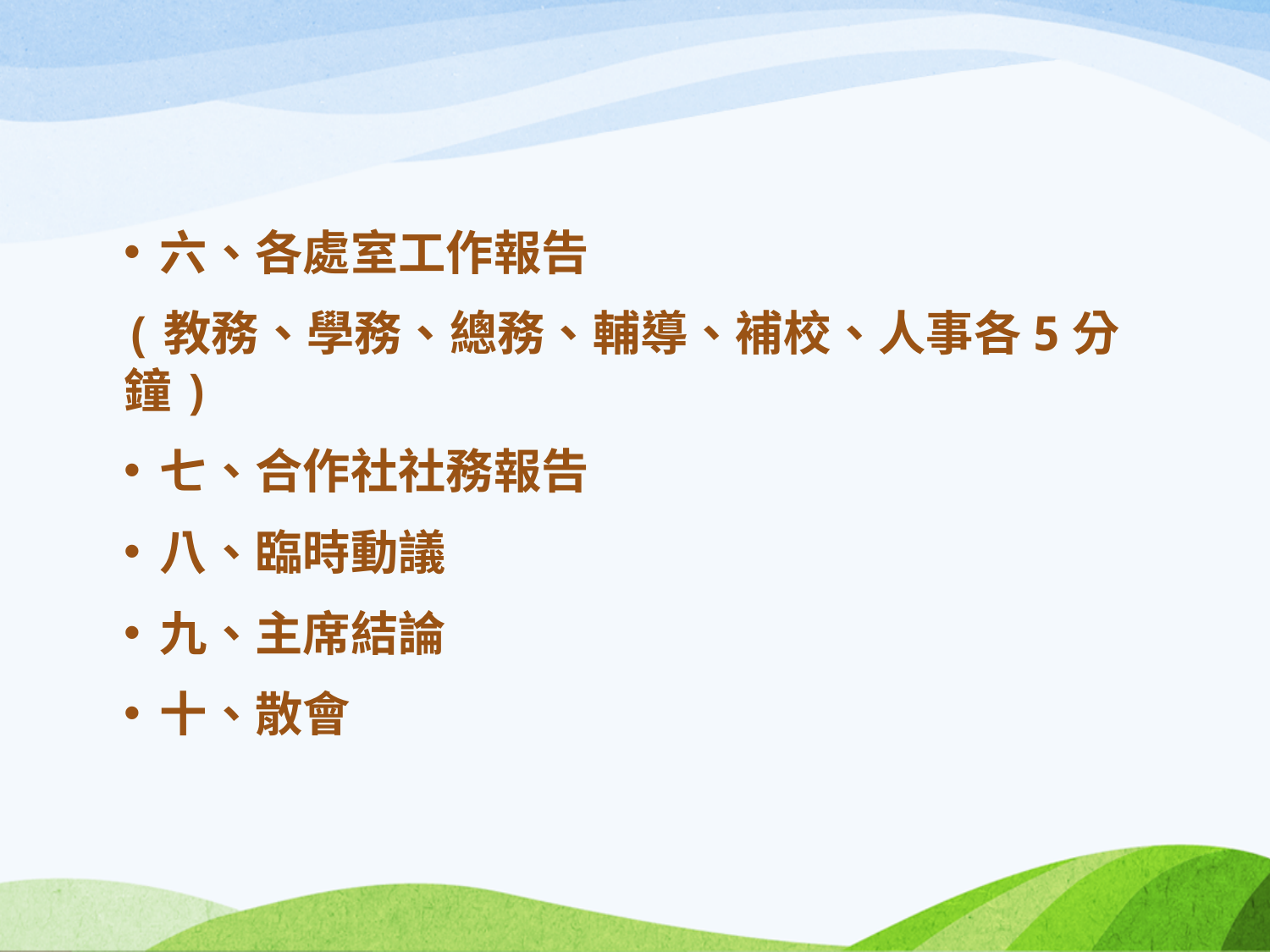

六、各處室工作報告
(教務、學務、總務、輔導、補校、人事各5分鐘)
七、合作社社務報告
八、臨時動議
九、主席結論
十、散會